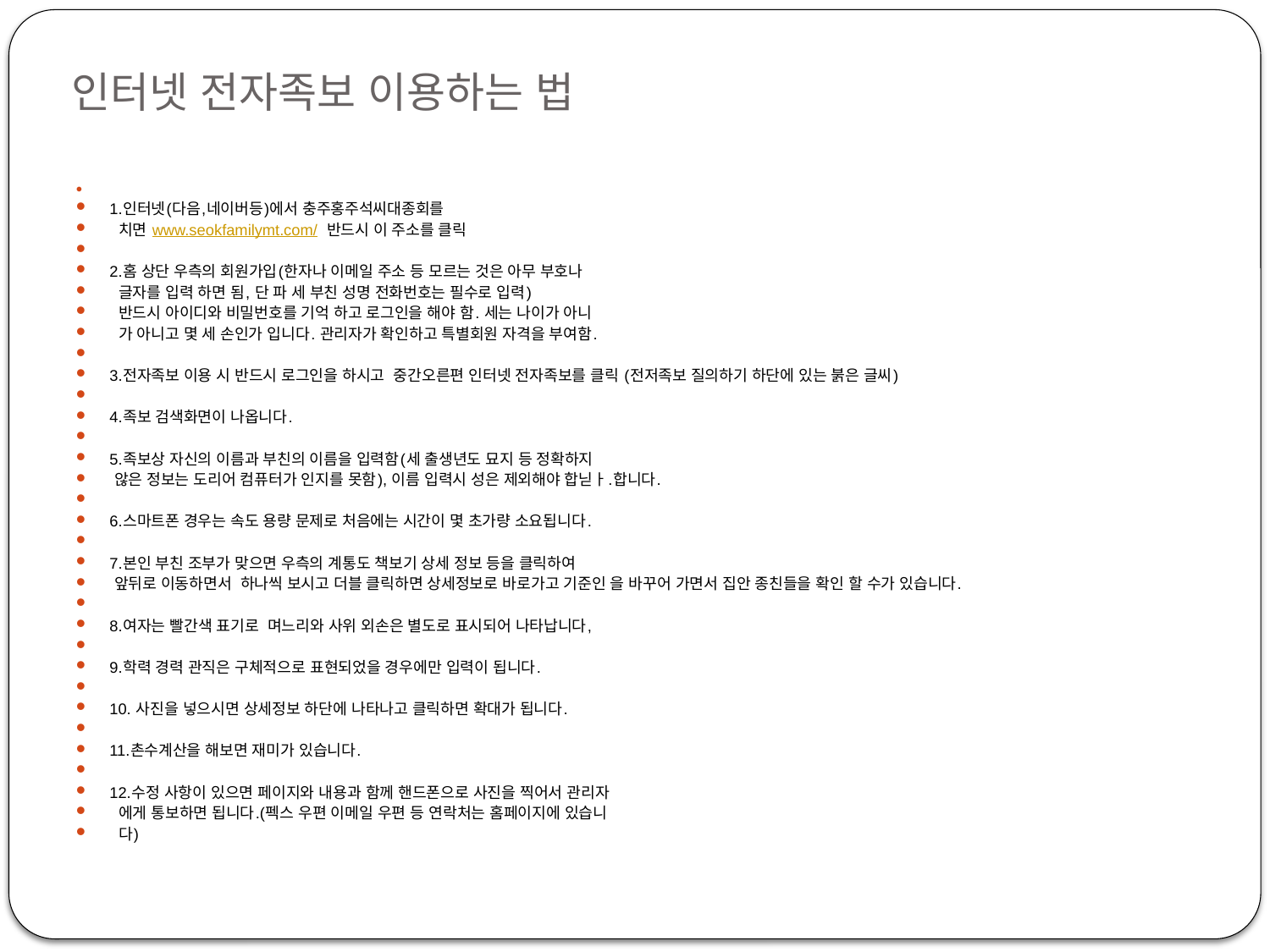

# 인터넷 전자족보 이용하는 법

1.인터넷(다음,네이버등)에서 충주홍주석씨대종회를
  치면 www.seokfamilymt.com/  반드시 이 주소를 클릭

2.홈 상단 우측의 회원가입(한자나 이메일 주소 등 모르는 것은 아무 부호나
  글자를 입력 하면 됨, 단 파 세 부친 성명 전화번호는 필수로 입력)
  반드시 아이디와 비밀번호를 기억 하고 로그인을 해야 함. 세는 나이가 아니
  가 아니고 몇 세 손인가 입니다. 관리자가 확인하고 특별회원 자격을 부여함.

3.전자족보 이용 시 반드시 로그인을 하시고  중간오른편 인터넷 전자족보를 클릭 (전저족보 질의하기 하단에 있는 붉은 글씨)

4.족보 검색화면이 나옵니다.

5.족보상 자신의 이름과 부친의 이름을 입력함(세 출생년도 묘지 등 정확하지
 않은 정보는 도리어 컴퓨터가 인지를 못함), 이름 입력시 성은 제외해야 합닏ㅏ.합니다.

6.스마트폰 경우는 속도 용량 문제로 처음에는 시간이 몇 초가량 소요됩니다.

7.본인 부친 조부가 맞으면 우측의 계통도 책보기 상세 정보 등을 클릭하여
 앞뒤로 이동하면서  하나씩 보시고 더블 클릭하면 상세정보로 바로가고 기준인 을 바꾸어 가면서 집안 종친들을 확인 할 수가 있습니다.

8.여자는 빨간색 표기로  며느리와 사위 외손은 별도로 표시되어 나타납니다,

9.학력 경력 관직은 구체적으로 표현되었을 경우에만 입력이 됩니다.

10. 사진을 넣으시면 상세정보 하단에 나타나고 클릭하면 확대가 됩니다.

11.촌수계산을 해보면 재미가 있습니다.

12.수정 사항이 있으면 페이지와 내용과 함께 핸드폰으로 사진을 찍어서 관리자
  에게 통보하면 됩니다.(펙스 우편 이메일 우편 등 연락처는 홈페이지에 있습니
  다)